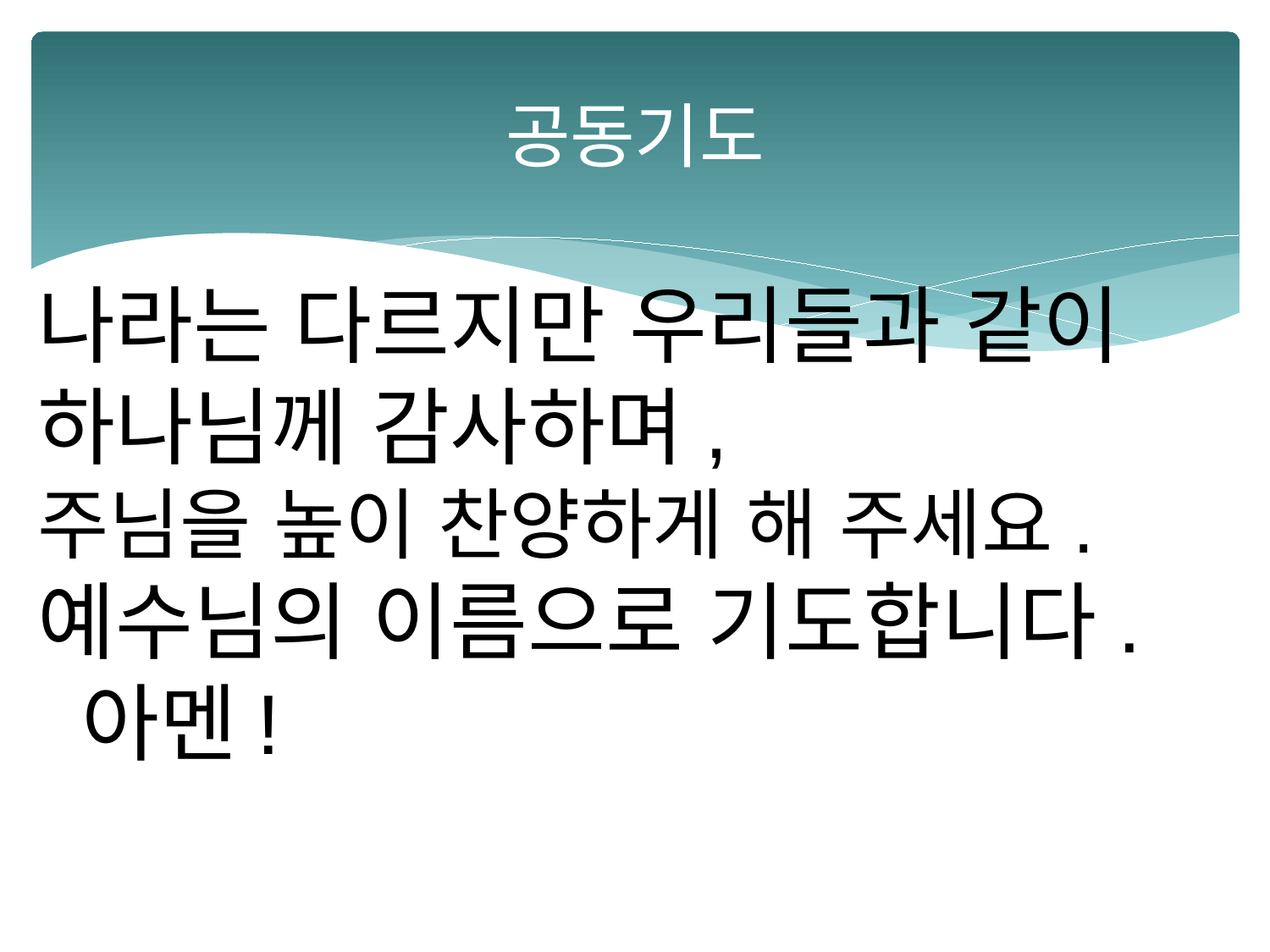

# 공동기도

나라는 다르지만 우리들과 같이
하나님께 감사하며,
주님을 높이 찬양하게 해 주세요.
예수님의 이름으로 기도합니다.     아멘!